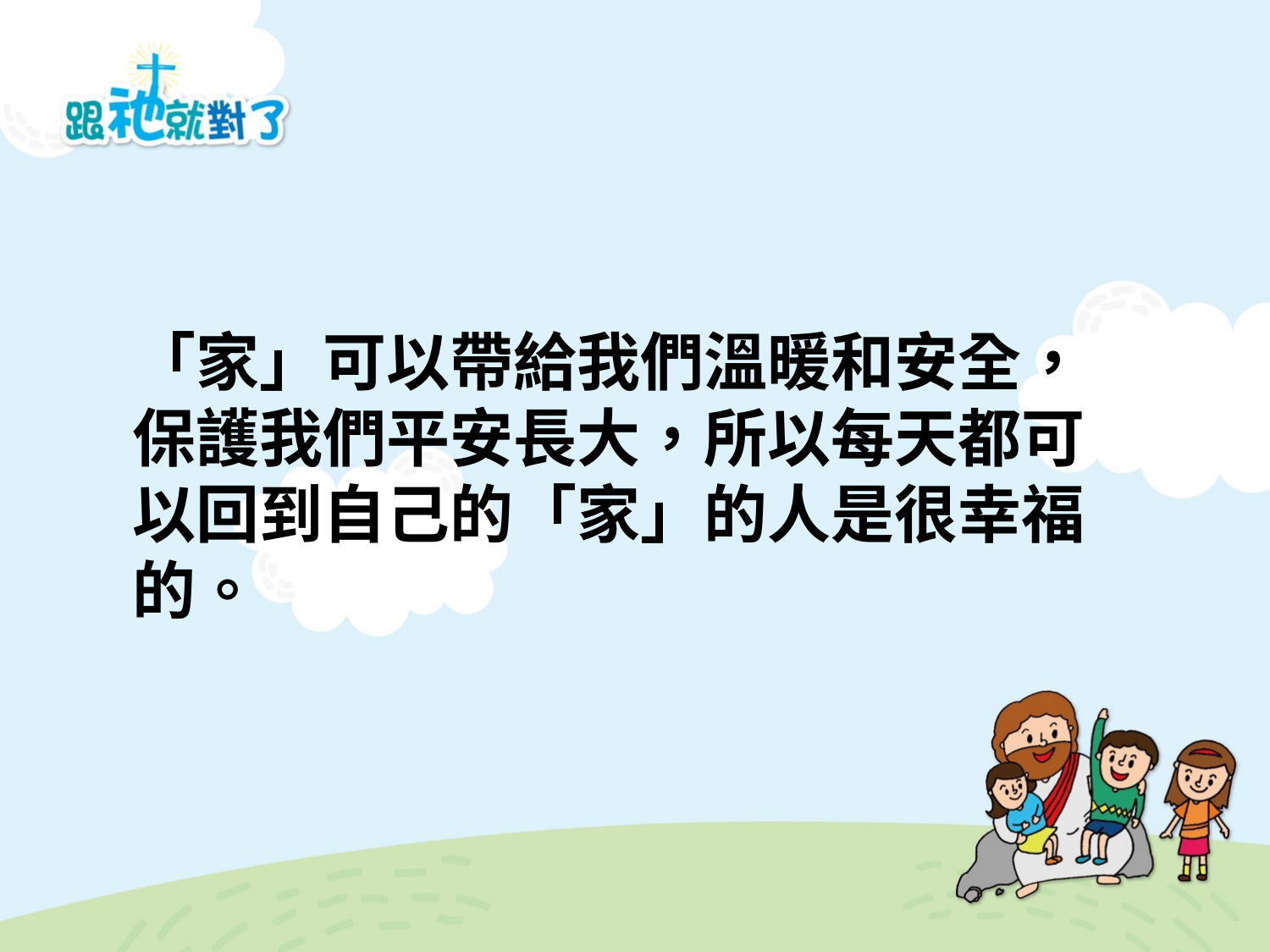

「家」可以帶給我們溫暖和安全，保護我們平安長大，所以每天都可以回到自己的「家」的人是很幸福的。